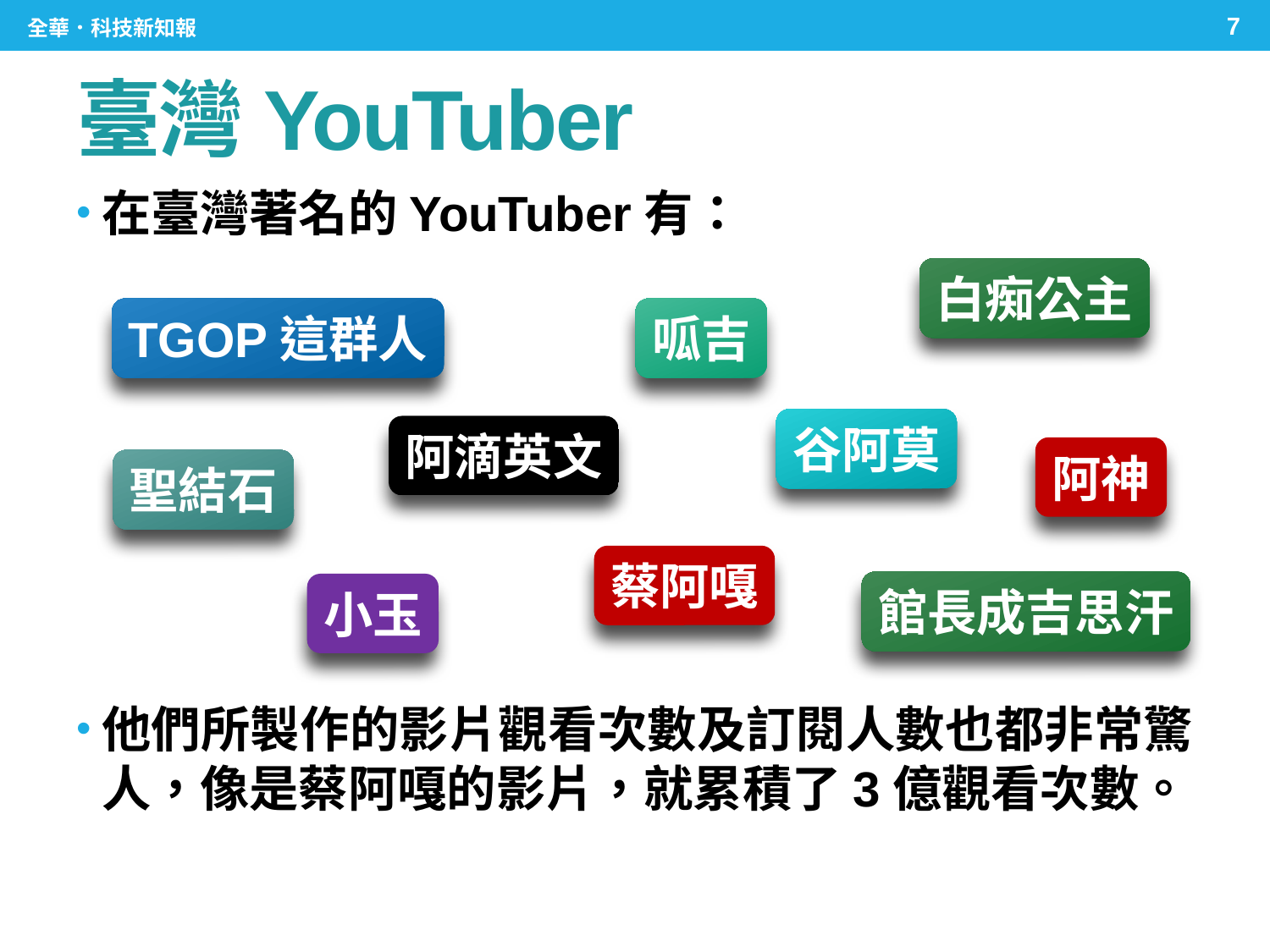

7
全華．科技新知報
# 臺灣YouTuber
在臺灣著名的YouTuber有：

他們所製作的影片觀看次數及訂閱人數也都非常驚人，像是蔡阿嘎的影片，就累積了3億觀看次數。

白痴公主
TGOP這群人
呱吉
谷阿莫
阿滴英文
阿神
聖結石
蔡阿嘎
館長成吉思汗
小玉